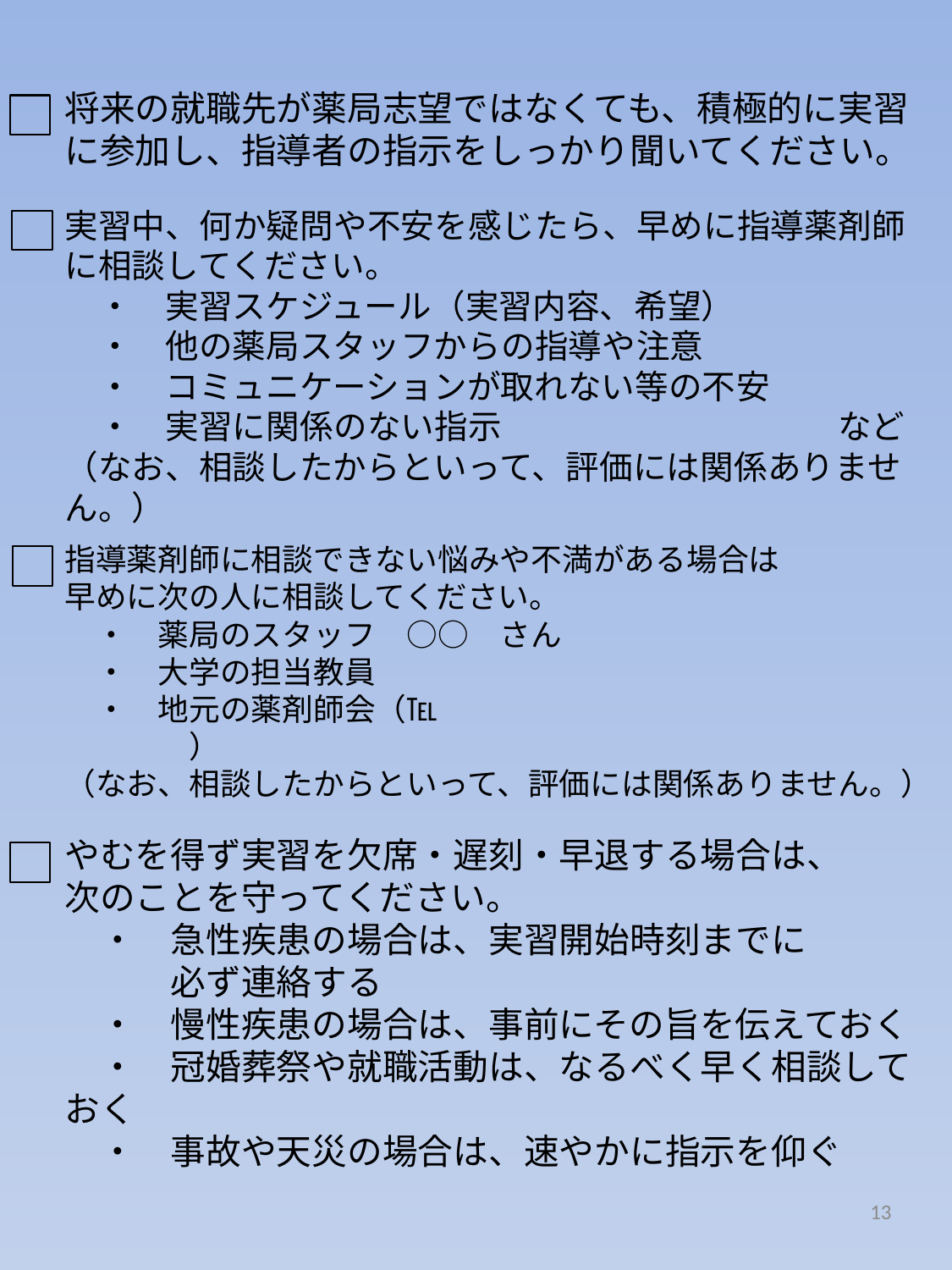

将来の就職先が薬局志望ではなくても、積極的に実習に参加し、指導者の指示をしっかり聞いてください。

実習中、何か疑問や不安を感じたら、早めに指導薬剤師
に相談してください。
　・　実習スケジュール（実習内容、希望）
　・　他の薬局スタッフからの指導や注意
　・　コミュニケーションが取れない等の不安
　・　実習に関係のない指示　　　　　　　　　　など
（なお、相談したからといって、評価には関係ありません。）

指導薬剤師に相談できない悩みや不満がある場合は
早めに次の人に相談してください。
　・　薬局のスタッフ　○○　さん
　・　大学の担当教員
　・　地元の薬剤師会（℡　　　　　　　　　　　　　　　　　　　　）
（なお、相談したからといって、評価には関係ありません。）

やむを得ず実習を欠席・遅刻・早退する場合は、
次のことを守ってください。
　・　急性疾患の場合は、実習開始時刻までに
　　　必ず連絡する
　・　慢性疾患の場合は、事前にその旨を伝えておく
　・　冠婚葬祭や就職活動は、なるべく早く相談しておく
　・　事故や天災の場合は、速やかに指示を仰ぐ

13